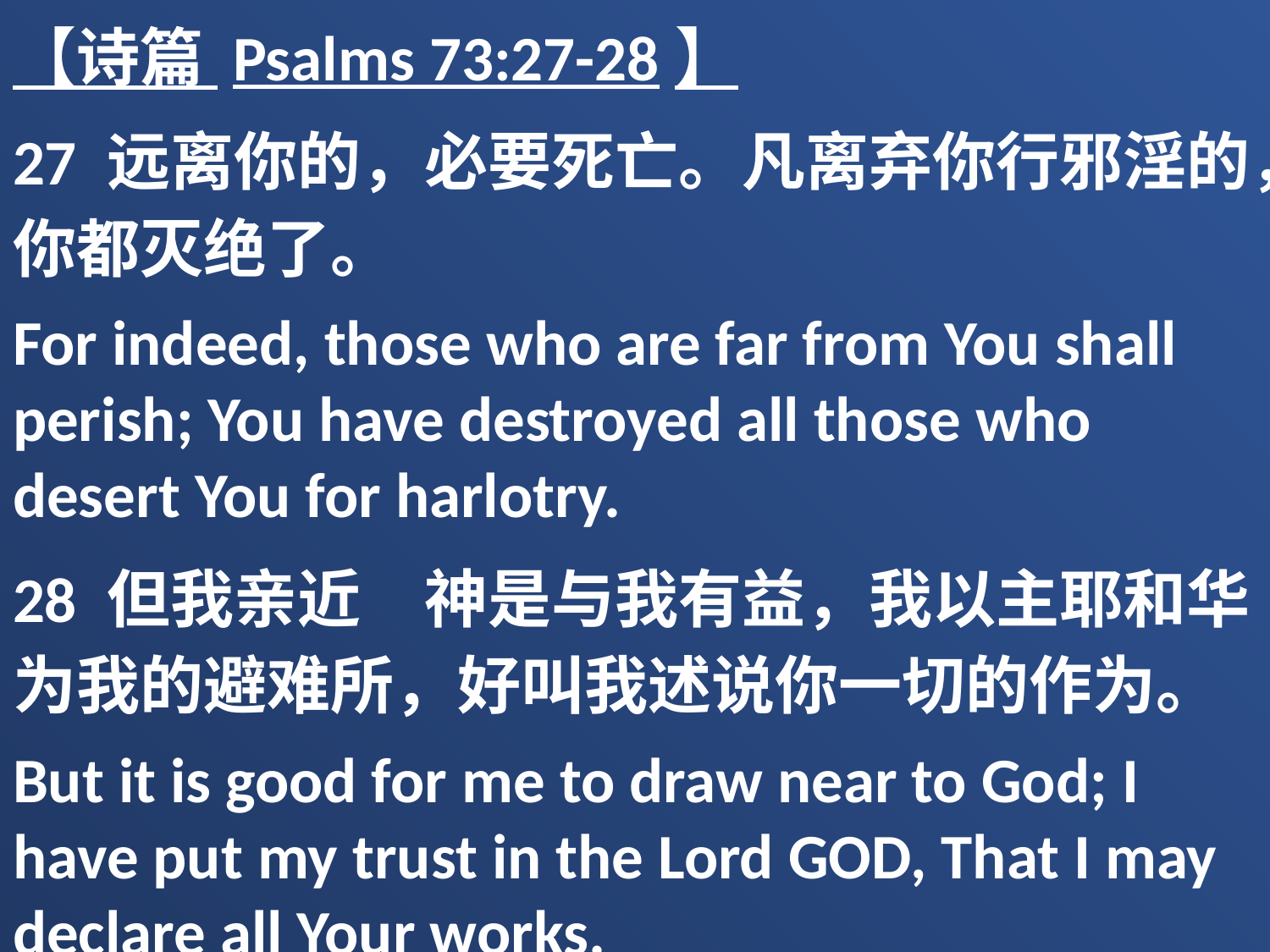

【诗篇 Psalms 73:27-28】
27 远离你的，必要死亡。凡离弃你行邪淫的，你都灭绝了。
For indeed, those who are far from You shall perish; You have destroyed all those who desert You for harlotry.
28 但我亲近　神是与我有益，我以主耶和华为我的避难所，好叫我述说你一切的作为。
But it is good for me to draw near to God; I have put my trust in the Lord GOD, That I may declare all Your works.